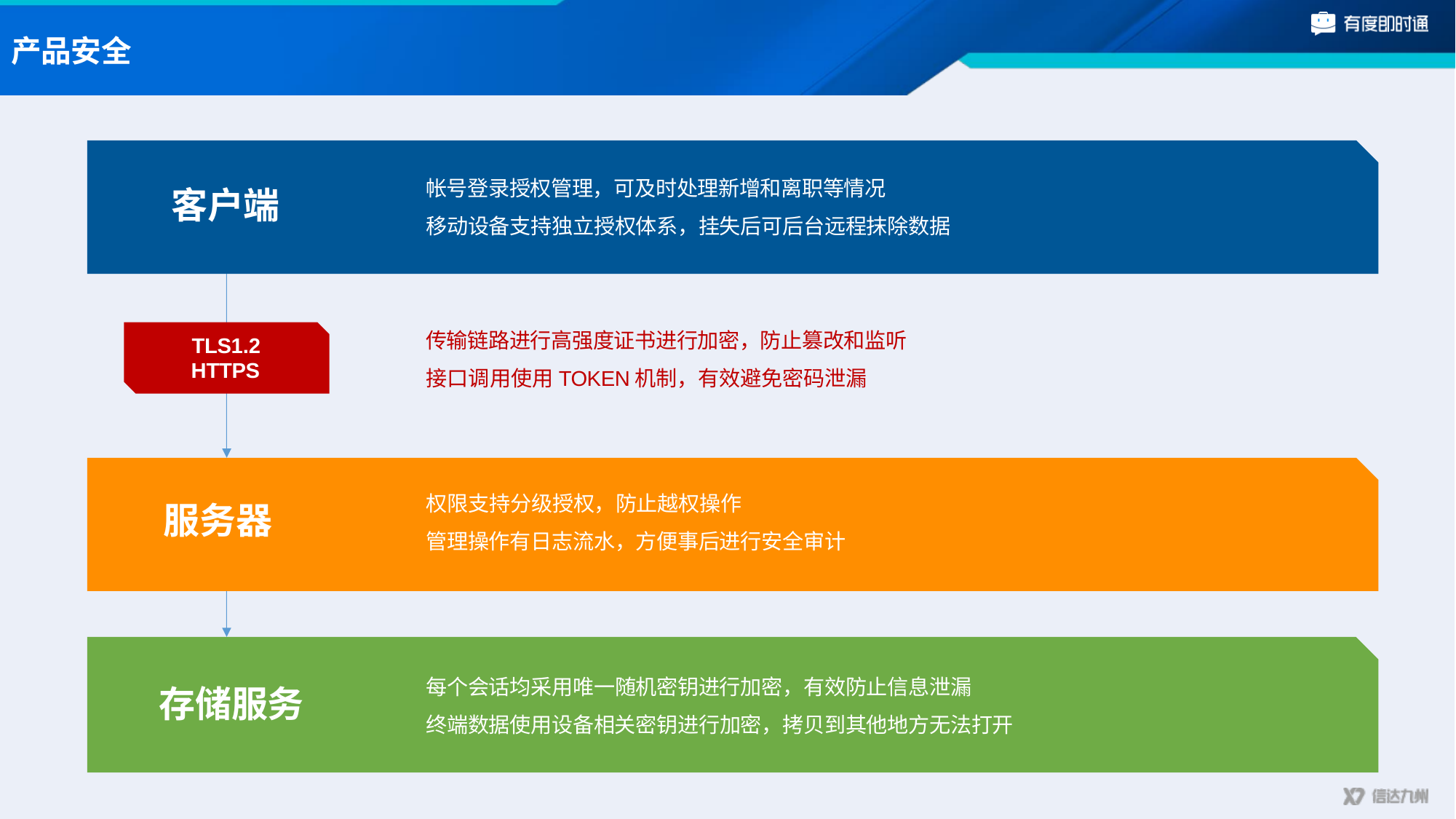

# 产品安全

帐号登录授权管理，可及时处理新增和离职等情况
移动设备支持独立授权体系，挂失后可后台远程抹除数据
客户端
传输链路进行高强度证书进行加密，防止篡改和监听
接口调用使用TOKEN机制，有效避免密码泄漏

TLS1.2 HTTPS
权限支持分级授权，防止越权操作
管理操作有日志流水，方便事后进行安全审计
服务器
每个会话均采用唯一随机密钥进行加密，有效防止信息泄漏
终端数据使用设备相关密钥进行加密，拷贝到其他地方无法打开
存储服务